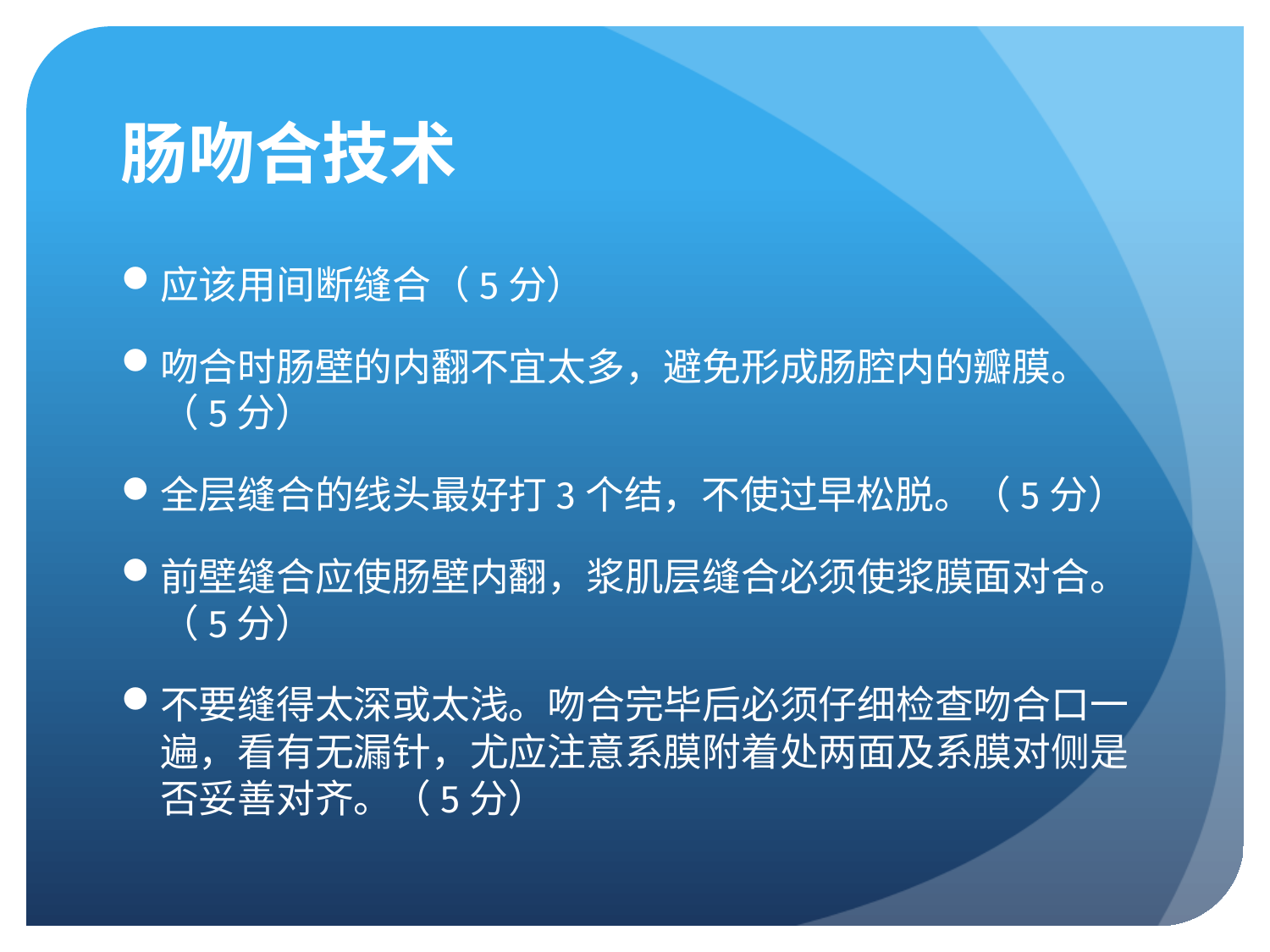

# 肠吻合技术
应该用间断缝合（5分）
吻合时肠壁的内翻不宜太多，避免形成肠腔内的瓣膜。（5分）
全层缝合的线头最好打3个结，不使过早松脱。（5分）
前壁缝合应使肠壁内翻，浆肌层缝合必须使浆膜面对合。（5分）
不要缝得太深或太浅。吻合完毕后必须仔细检查吻合口一遍，看有无漏针，尤应注意系膜附着处两面及系膜对侧是否妥善对齐。（5分）